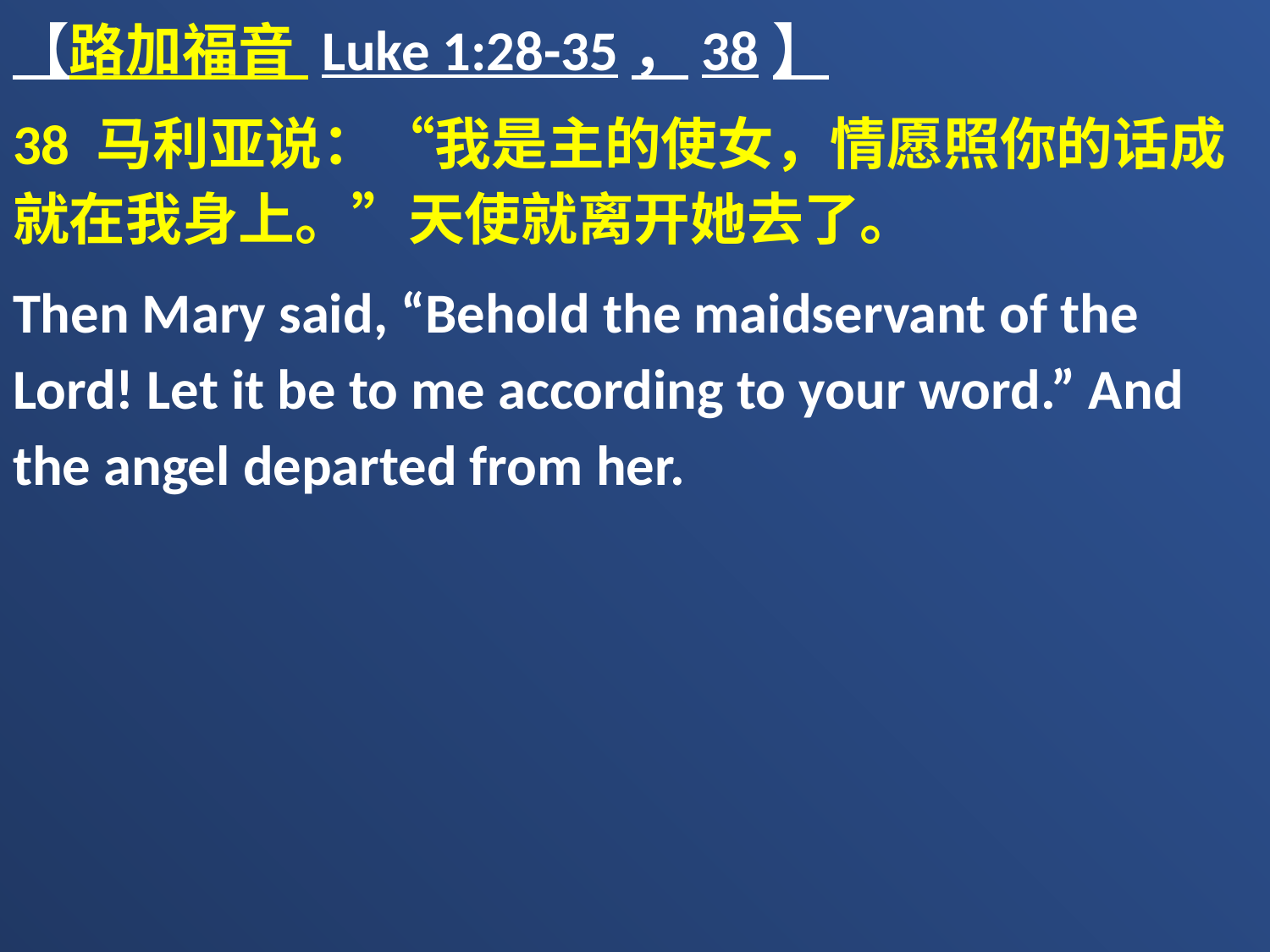

【路加福音 Luke 1:28-35，38】
38 马利亚说：“我是主的使女，情愿照你的话成就在我身上。”天使就离开她去了。
Then Mary said, “Behold the maidservant of the Lord! Let it be to me according to your word.” And the angel departed from her.